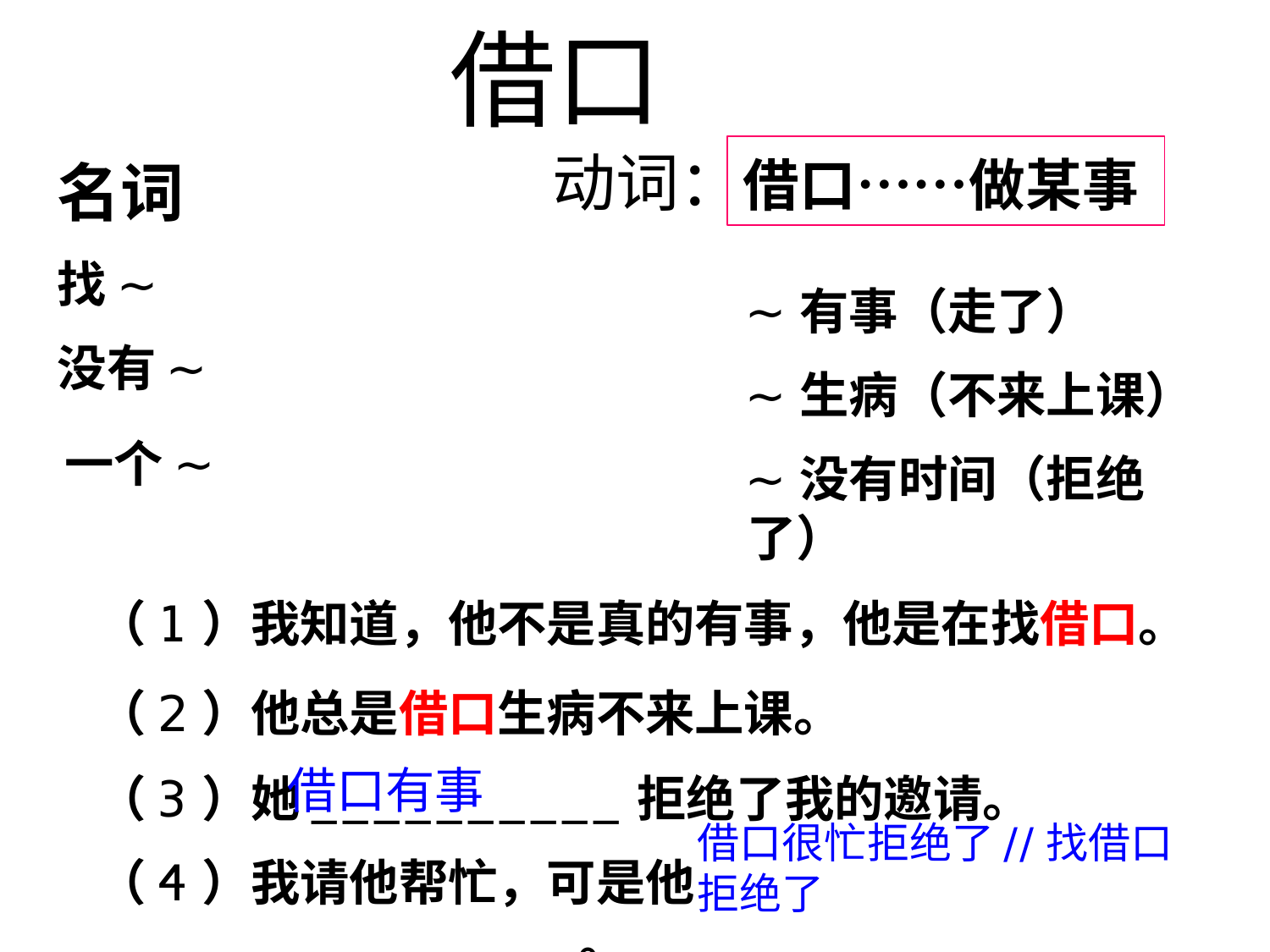

# 借口
动词：借口……做某事

名词
找~
没有~
~有事（走了）
~生病（不来上课）
~没有时间（拒绝了）
一个~
（1）我知道，他不是真的有事，他是在找借口。
（2）他总是借口生病不来上课。
借口有事
（3）她__________拒绝了我的邀请。
（4）我请他帮忙，可是他_______________。
借口很忙拒绝了//找借口拒绝了